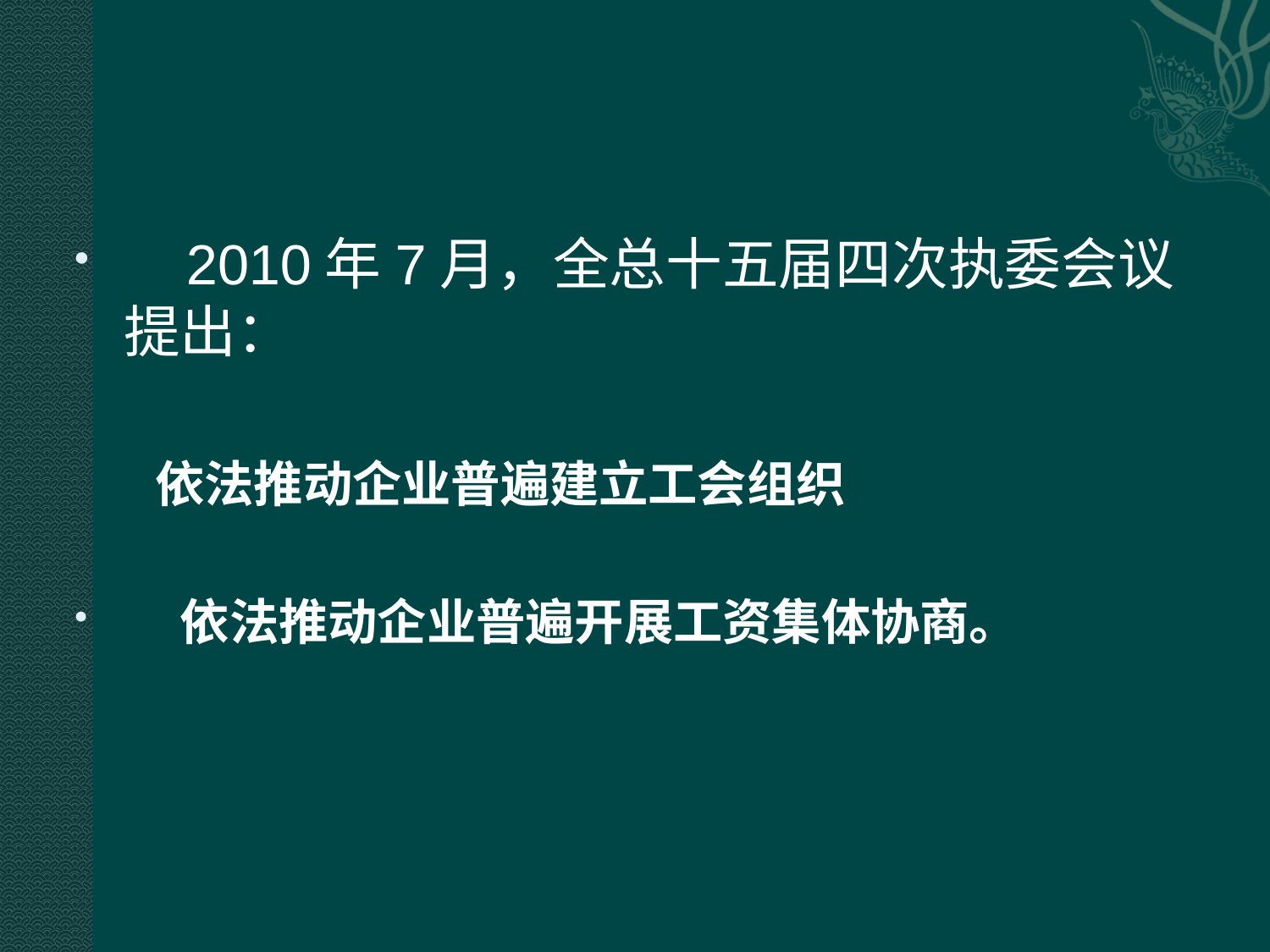

#
    2010年7月，全总十五届四次执委会议提出：

      依法推动企业普遍建立工会组织

    依法推动企业普遍开展工资集体协商。